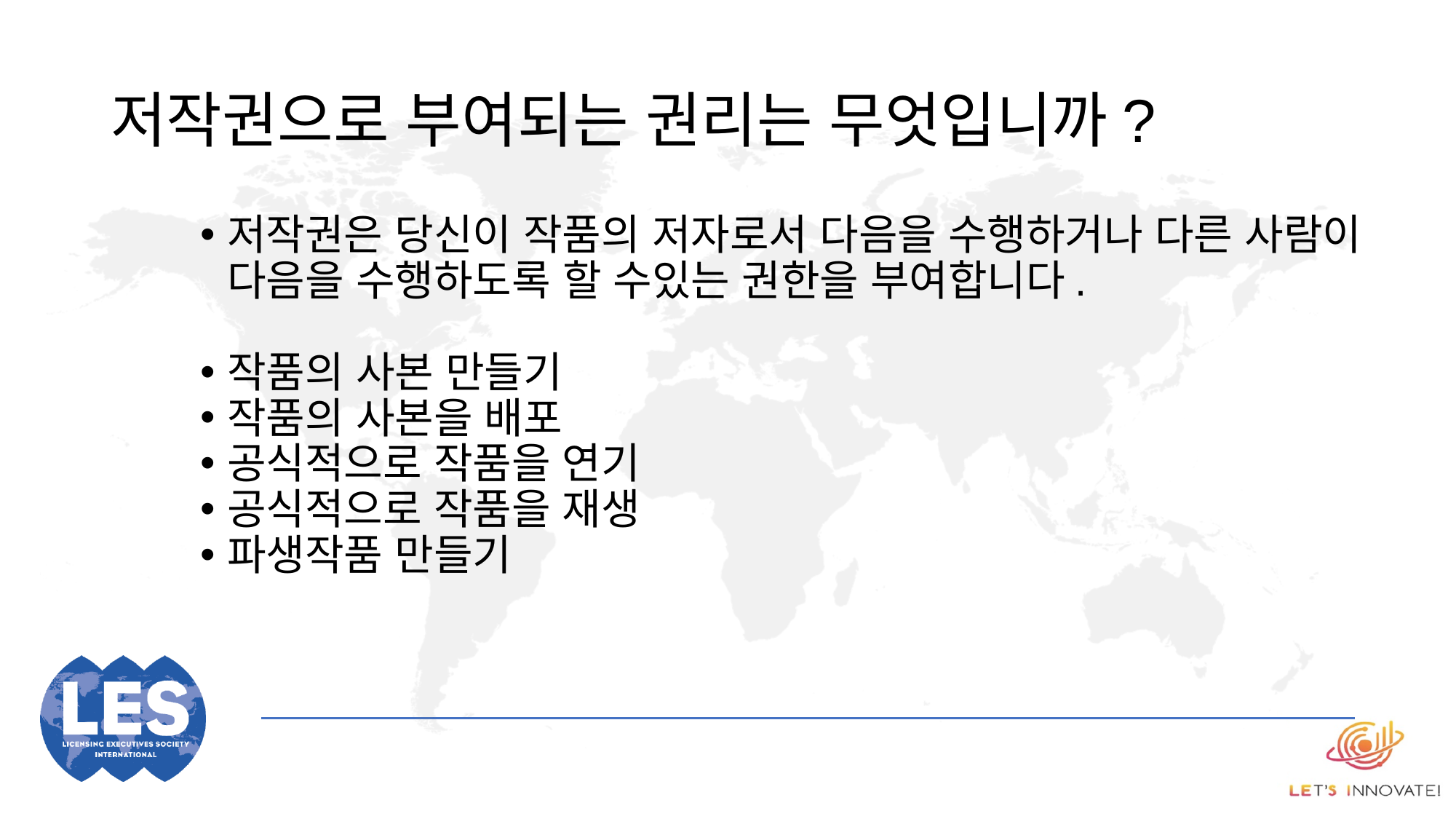

# 저작권으로 부여되는 권리는 무엇입니까?
저작권은 당신이 작품의 저자로서 다음을 수행하거나 다른 사람이 다음을 수행하도록 할 수있는 권한을 부여합니다.

작품의 사본 만들기
작품의 사본을 배포
공식적으로 작품을 연기
공식적으로 작품을 재생
파생작품 만들기